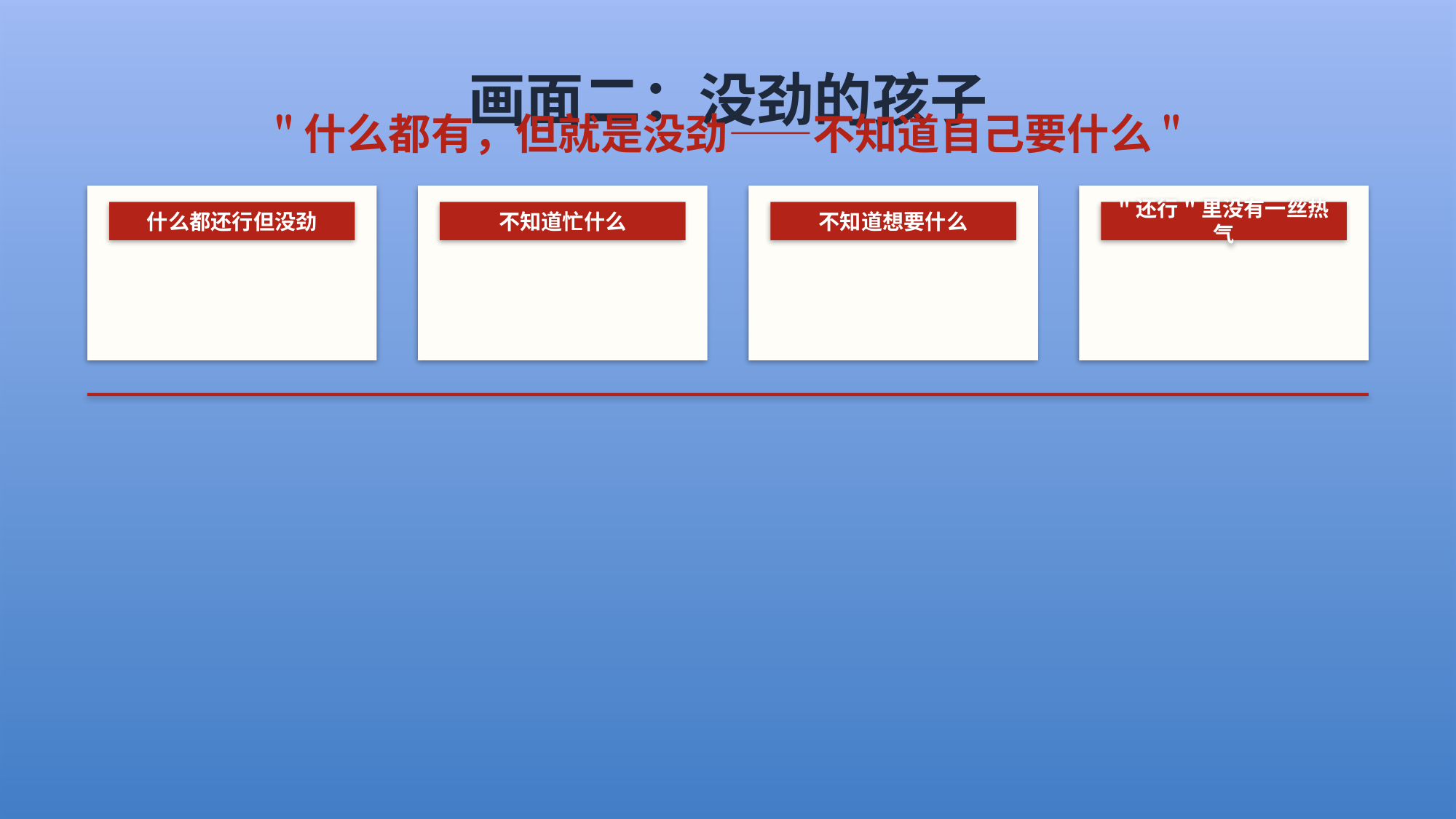

画面二：没劲的孩子
"什么都有，但就是没劲——不知道自己要什么"

什么都还行但没劲
不知道忙什么
不知道想要什么
"还行"里没有一丝热气